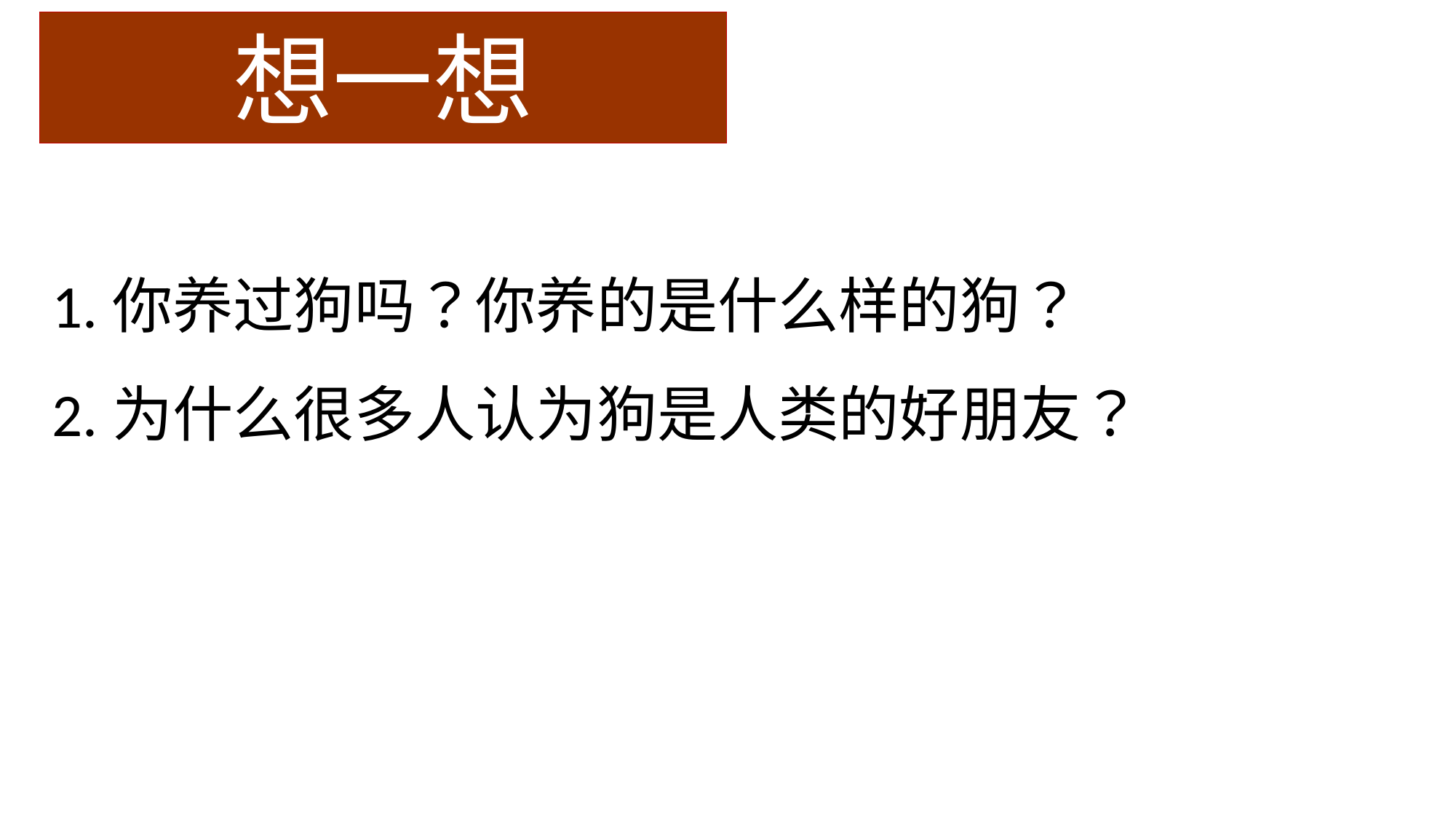

想一想
1.你养过狗吗？你养的是什么样的狗？
2.为什么很多人认为狗是人类的好朋友？